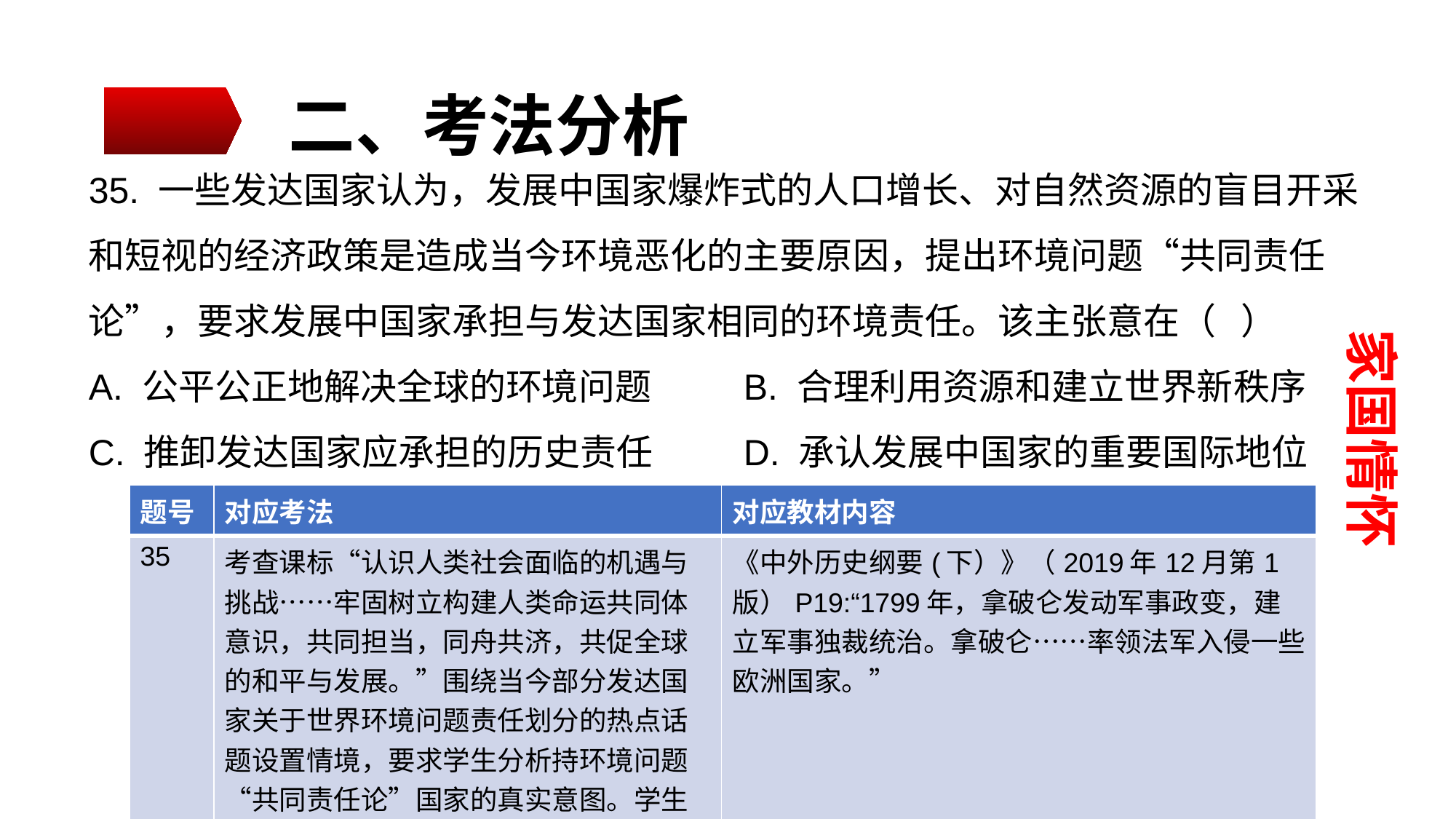

二、考法分析
35. 一些发达国家认为，发展中国家爆炸式的人口增长、对自然资源的盲目开采和短视的经济政策是造成当今环境恶化的主要原因，提出环境问题“共同责任论”，要求发展中国家承担与发达国家相同的环境责任。该主张意在（   ）
A. 公平公正地解决全球的环境问题	B. 合理利用资源和建立世界新秩序
C. 推卸发达国家应承担的历史责任	D. 承认发展中国家的重要国际地位
家国情怀
| 题号 | 对应考法 | 对应教材内容 |
| --- | --- | --- |
| 35 | 考查课标“认识人类社会面临的机遇与挑战……牢固树立构建人类命运共同体意识，共同担当，同舟共济，共促全球的和平与发展。”围绕当今部分发达国家关于世界环境问题责任划分的热点话题设置情境，要求学生分析持环境问题“共同责任论”国家的真实意图。学生需要快速迁移所学的经济全球化相关知识。 | 《中外历史纲要(下）》（2019年12月第1版）P19:“1799年，拿破仑发动军事政变，建立军事独裁统治。拿破仑……率领法军入侵一些欧洲国家。” |